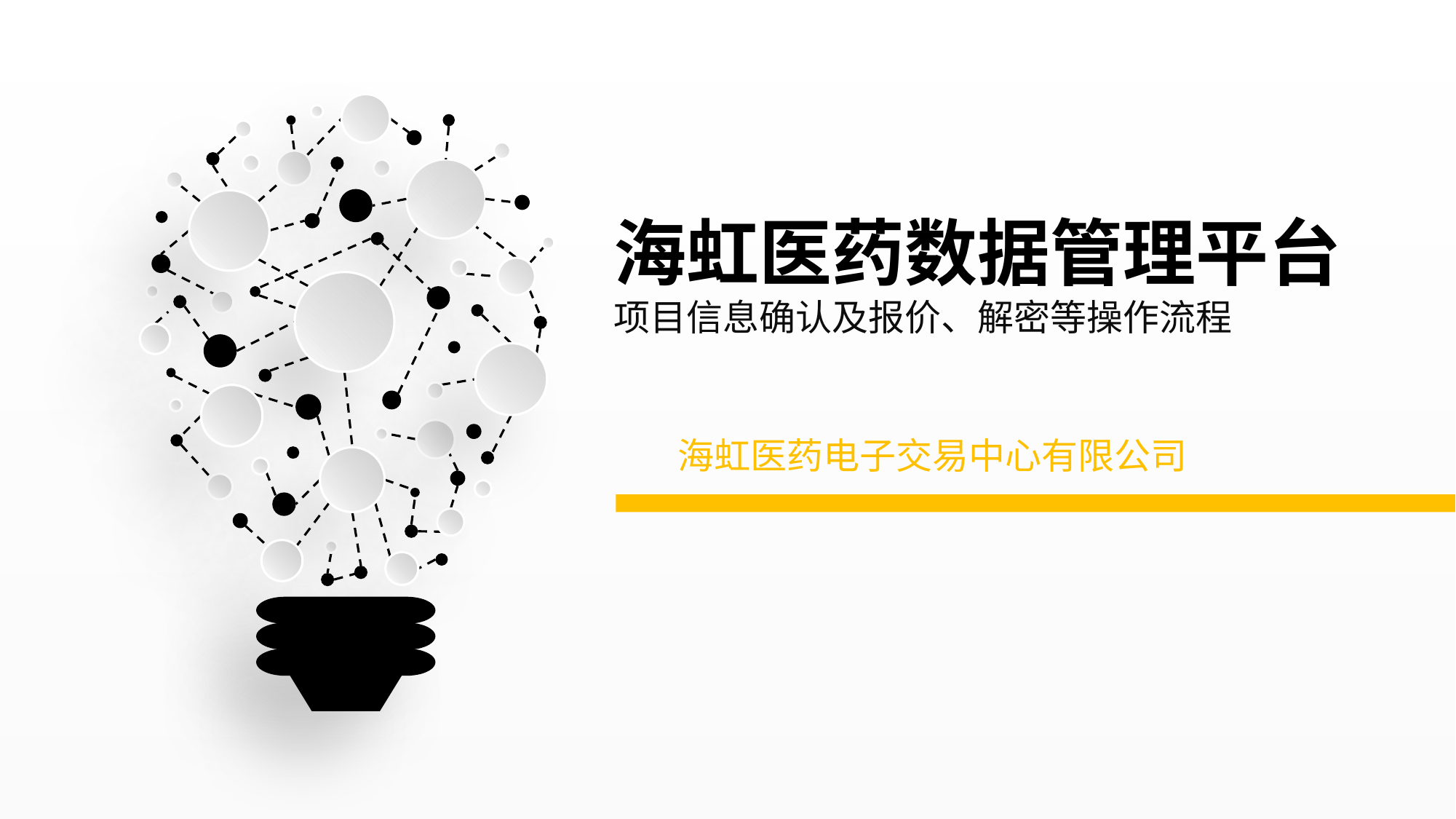

海虹医药数据管理平台
项目信息确认及报价、解密等操作流程
    海虹医药电子交易中心有限公司